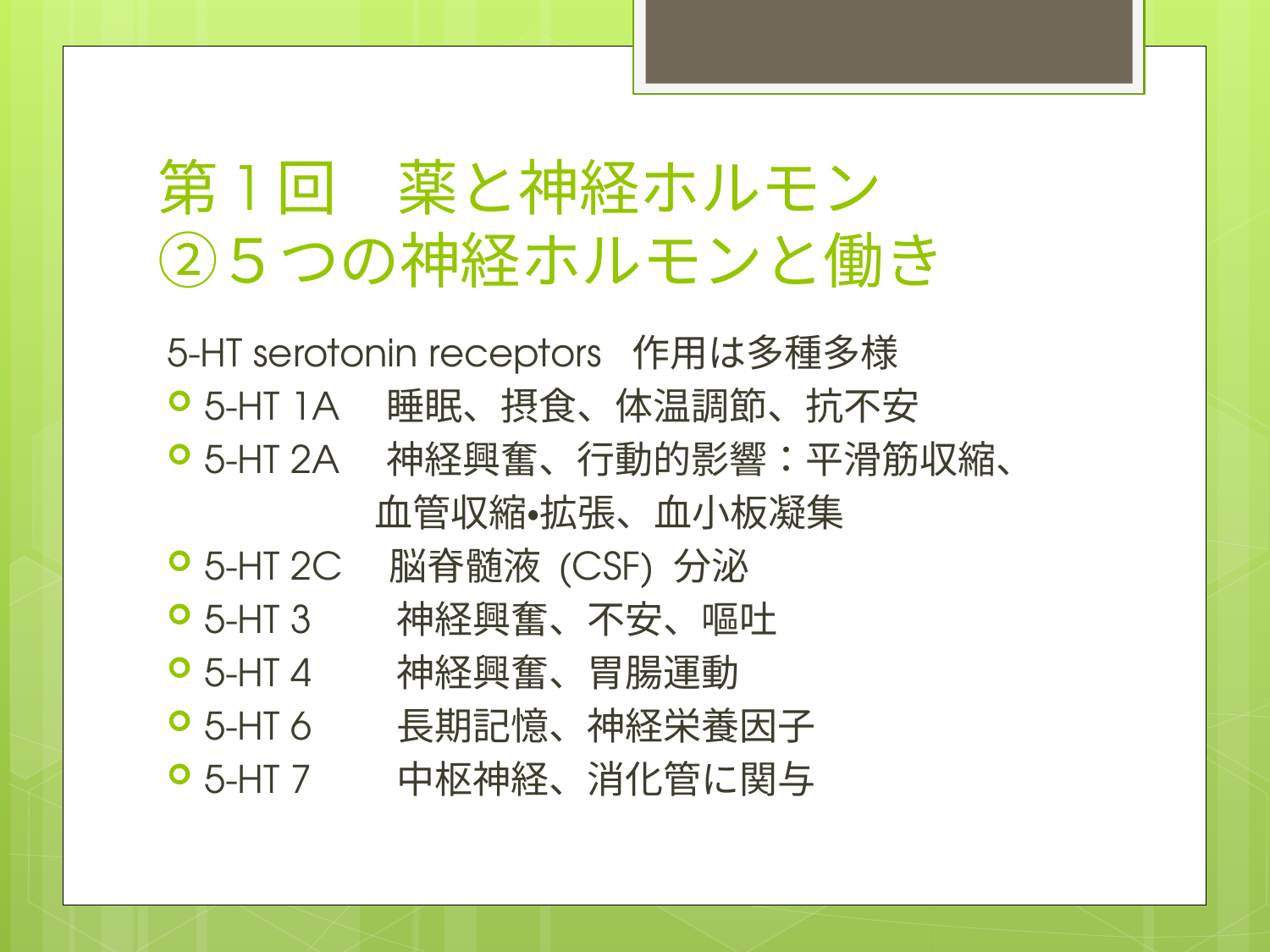

# 第1回　薬と神経ホルモン ②５つの神経ホルモンと働き
5-HT serotonin receptors  作用は多種多様
5-HT 1A　睡眠、摂食、体温調節、抗不安
5-HT 2A　神経興奮、行動的影響：平滑筋収縮、
　  　　　　血管収縮・拡張、血小板凝集
5-HT 2C　脳脊髄液 (CSF) 分泌
5-HT 3　　神経興奮、不安、嘔吐
5-HT 4　　神経興奮、胃腸運動
5-HT 6　　長期記憶、神経栄養因子
5-HT 7　　中枢神経、消化管に関与